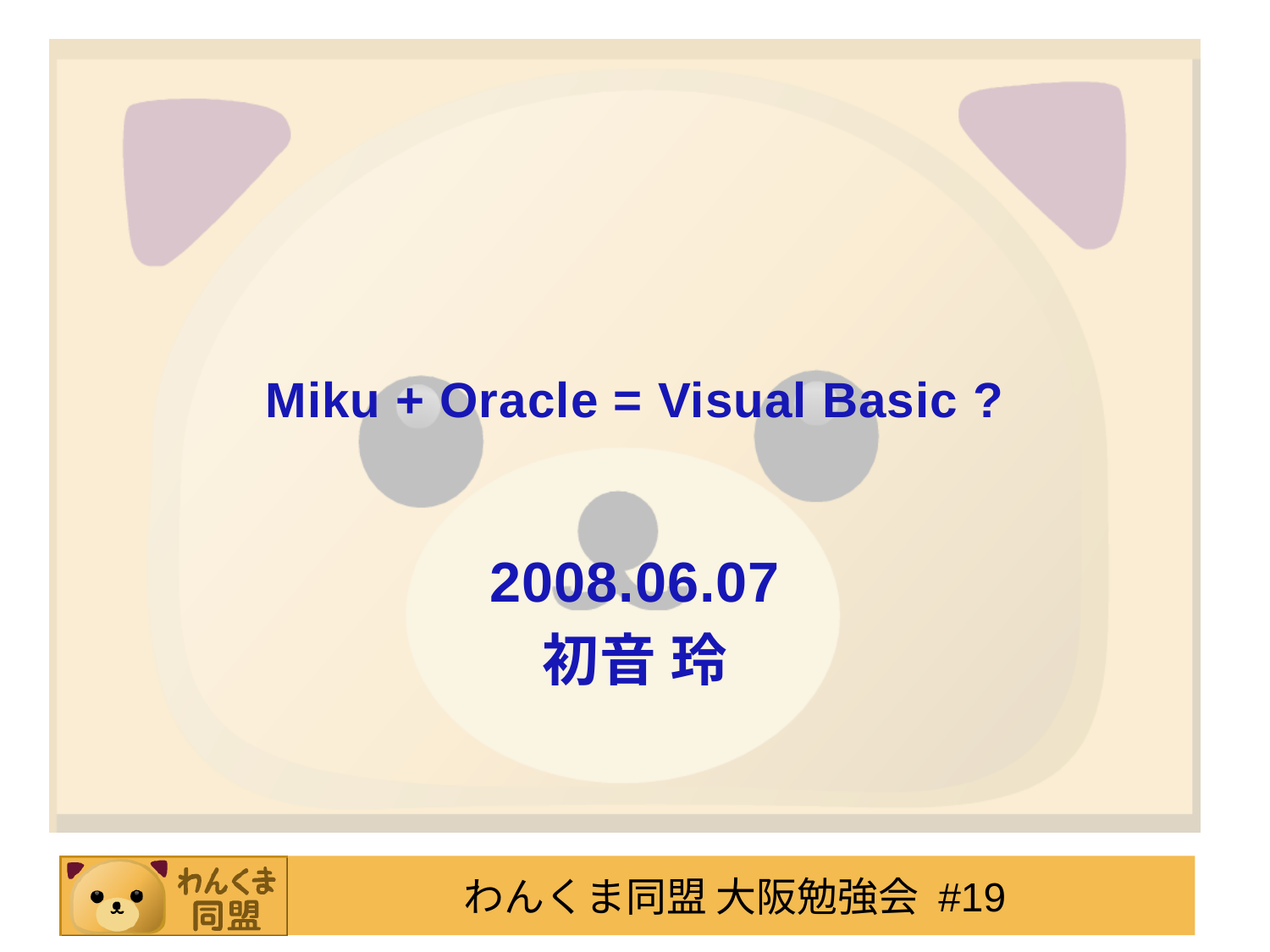

# Miku + Oracle = Visual Basic ?
2008.06.07
初音 玲